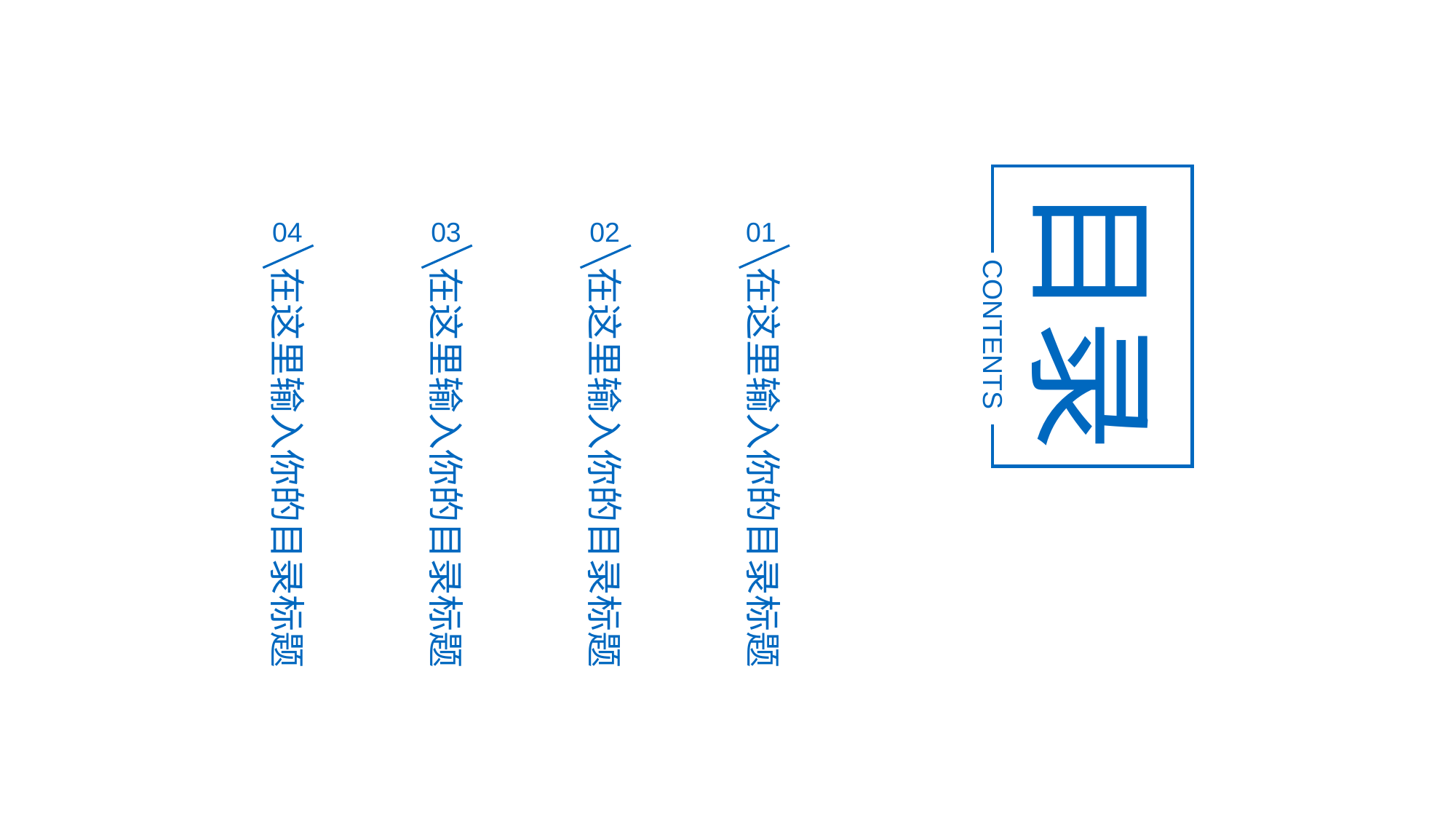

目录
04
在这里输入你的目录标题
03
在这里输入你的目录标题
02
在这里输入你的目录标题
01
在这里输入你的目录标题
CONTENTS